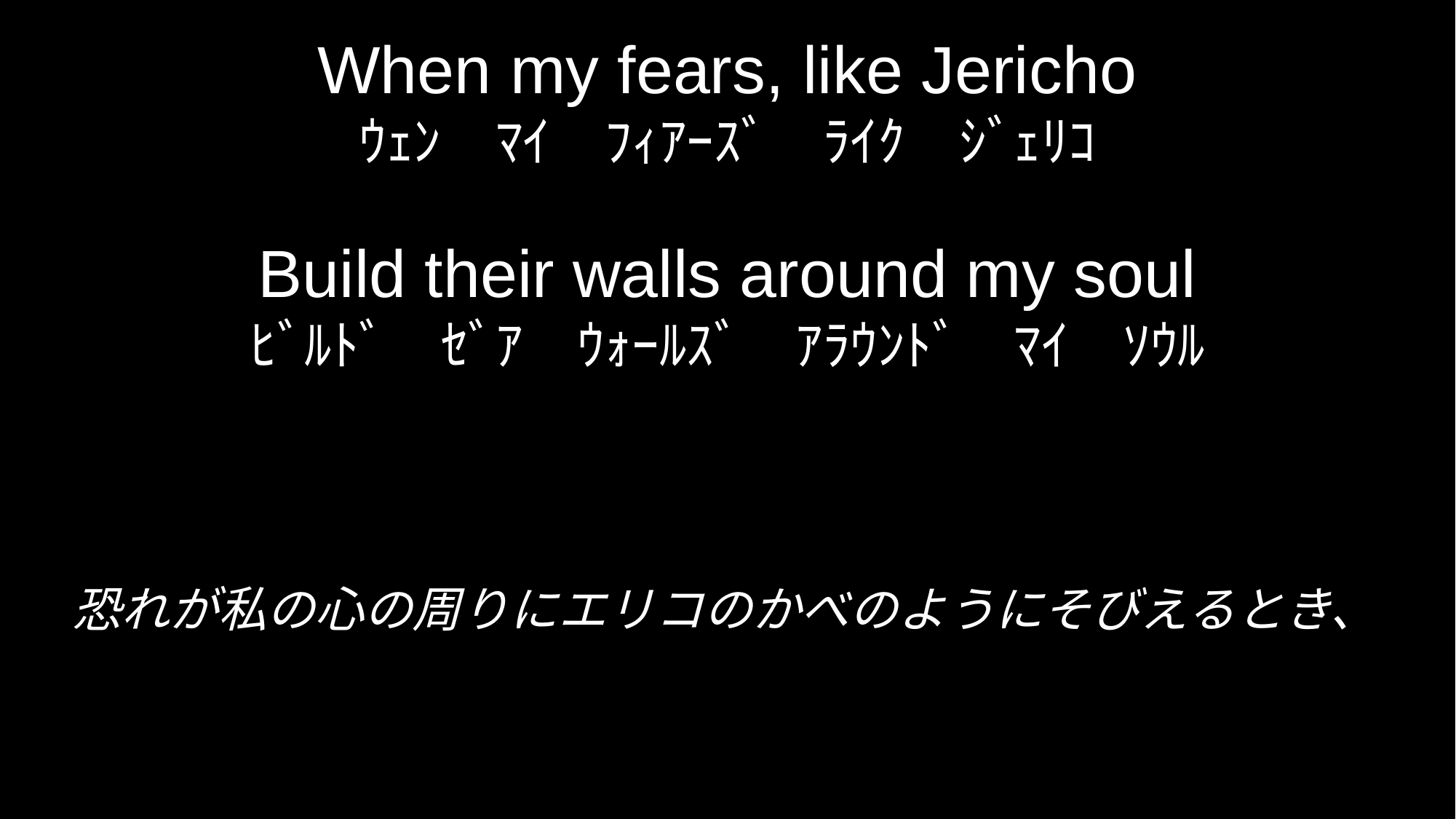

When my fears, like Jericho
ｳｪﾝ　ﾏｲ　ﾌｨｱｰｽﾞ　ﾗｲｸ　ｼﾞｪﾘｺ

Build their walls around my soul
ﾋﾞﾙﾄﾞ　ｾﾞｱ　ｳｫｰﾙｽﾞ　ｱﾗｳﾝﾄﾞ　ﾏｲ　ｿｳﾙ
恐れが私の心の周りにエリコのかべのようにそびえるとき、